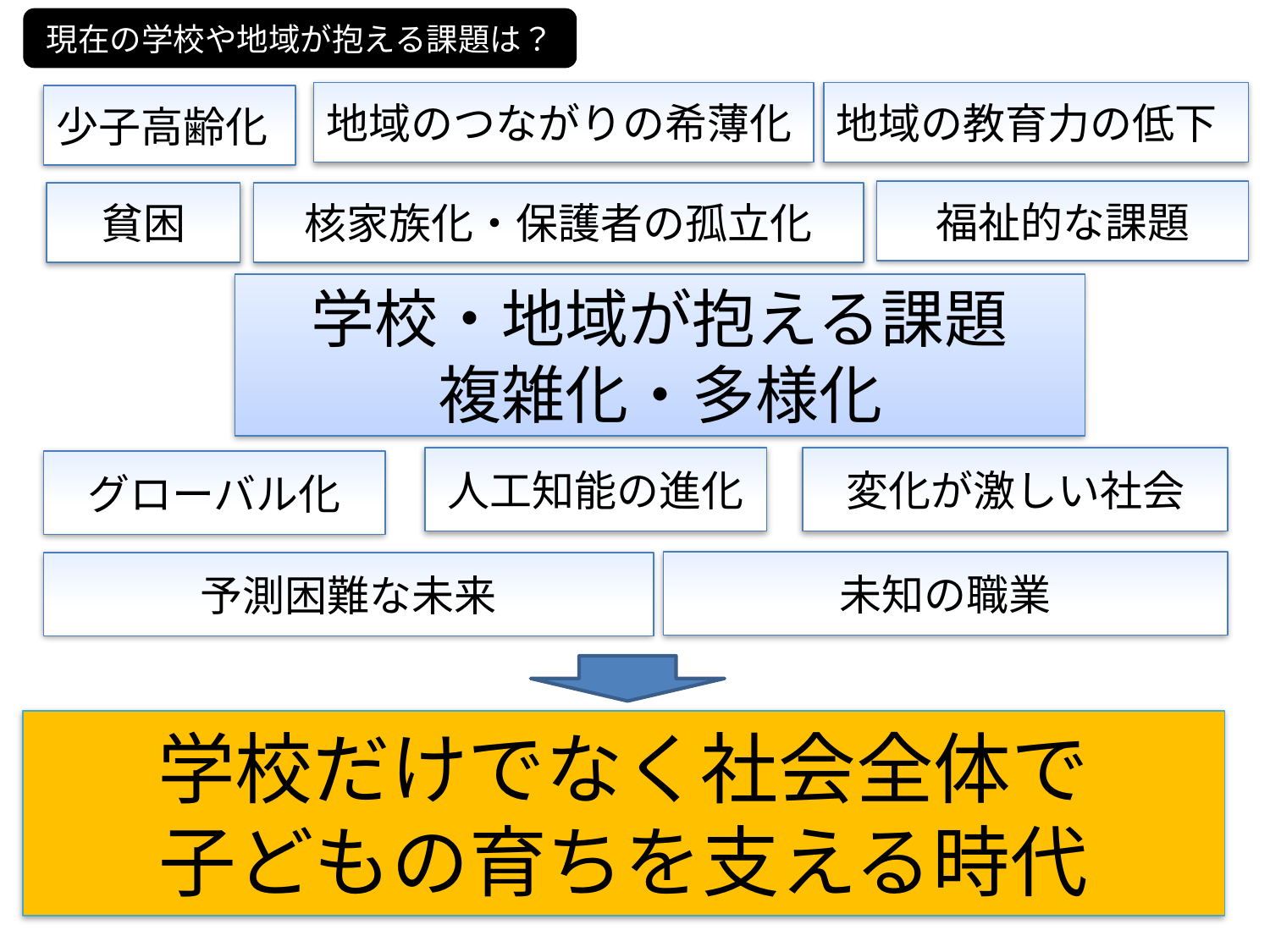

現在の学校や地域が抱える課題は？
地域の教育力の低下
地域のつながりの希薄化
少子高齢化
福祉的な課題
貧困
核家族化・保護者の孤立化
　学校・地域が抱える課題
　　　複雑化・多様化
変化が激しい社会
人工知能の進化
グローバル化
予測困難な未来
未知の職業

学校だけでなく社会全体で
子どもの育ちを支える時代